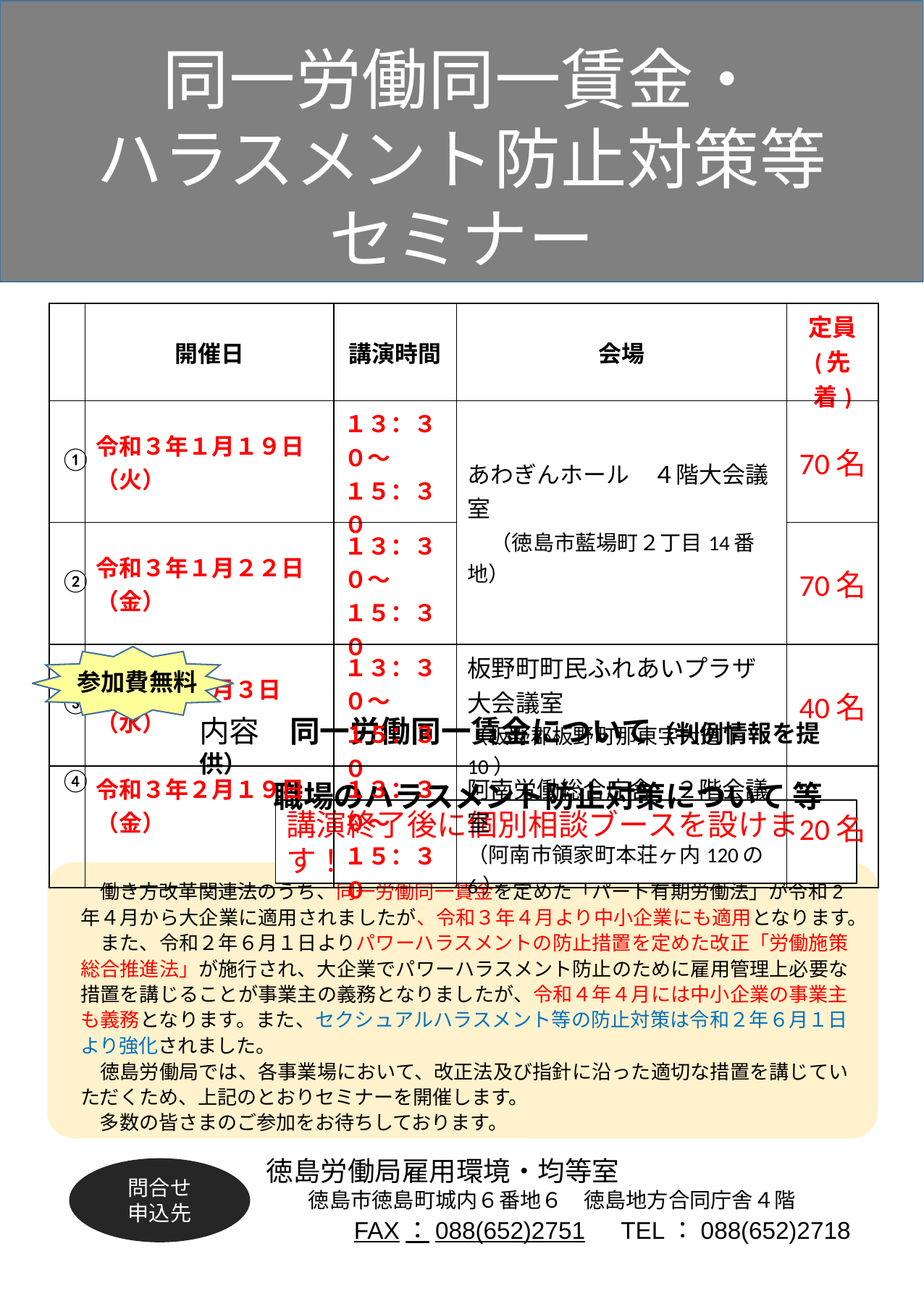

同一労働同一賃金・
ハラスメント防止対策等
セミナー
|  | 開催日 | 講演時間 | 会場 | 定員 (先着) |
| --- | --- | --- | --- | --- |
| ① | 令和３年１月１９日（火） | １３：３０～ １５：３０ | あわぎんホール　４階大会議室 　（徳島市藍場町２丁目14番地） | 70名 |
| ② | 令和３年１月２２日（金） | １３：３０～ １５：３０ |  | 70名 |
| ③ | 令和３年２月３日（水） | １３：３０～ １５：３０ | 板野町町民ふれあいプラザ 大会議室 （板野郡板野町那東字大道下10） | 40名 |
| ④ | 令和３年２月１９日（金） | １３：３０～ １５：３０ | 阿南労働総合庁舎　２階会議室 （阿南市領家町本荘ヶ内120の6） | 20名 |

参加費無料
内容　同一労働同一賃金について（判例情報を提供）
　　  職場のハラスメント防止対策について 等
講演終了後に個別相談ブースを設けます！

　働き方改革関連法のうち、同一労働同一賃金を定めた「パート有期労働法」が令和2年４月から大企業に適用されましたが、令和３年４月より中小企業にも適用となります。
　また、令和２年６月１日よりパワーハラスメントの防止措置を定めた改正「労働施策総合推進法」が施行され、大企業でパワーハラスメント防止のために雇用管理上必要な措置を講じることが事業主の義務となりましたが、令和４年４月には中小企業の事業主も義務となります。また、セクシュアルハラスメント等の防止対策は令和２年６月１日より強化されました。
　徳島労働局では、各事業場において、改正法及び指針に沿った適切な措置を講じていただくため、上記のとおりセミナーを開催します。
　多数の皆さまのご参加をお待ちしております。
徳島労働局雇用環境・均等室
　　徳島市徳島町城内６番地６　徳島地方合同庁舎４階
　　　FAX：088(652)2751　TEL：088(652)2718
問合せ
申込先